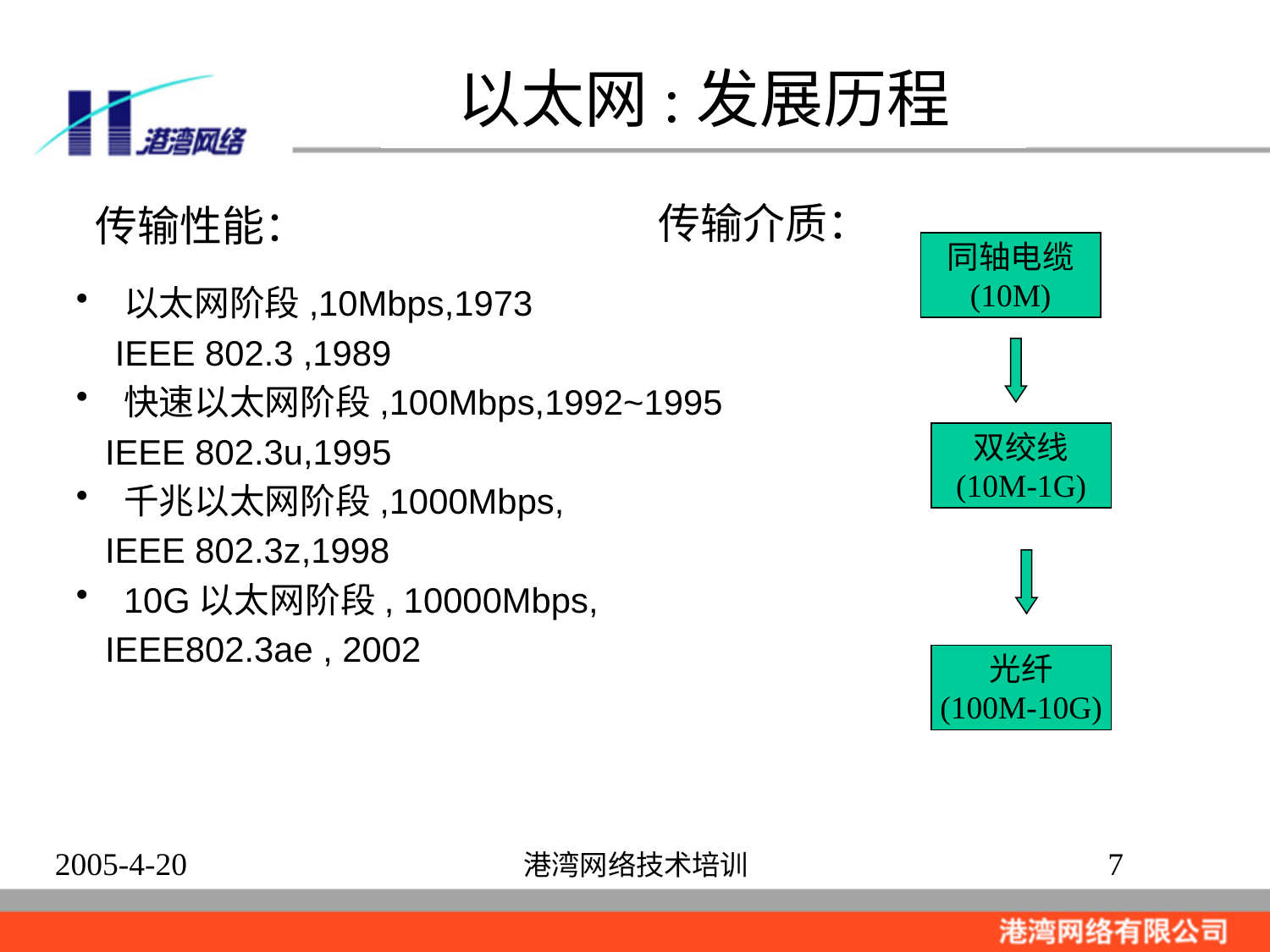

# 以太网:发展历程
传输介质：
传输性能：
同轴电缆
(10M)
以太网阶段,10Mbps,1973
    IEEE 802.3 ,1989
快速以太网阶段,100Mbps,1992~1995
   IEEE 802.3u,1995
千兆以太网阶段,1000Mbps,
   IEEE 802.3z,1998
10G以太网阶段, 10000Mbps,
   IEEE802.3ae , 2002

双绞线
(10M-1G)

光纤
(100M-10G)